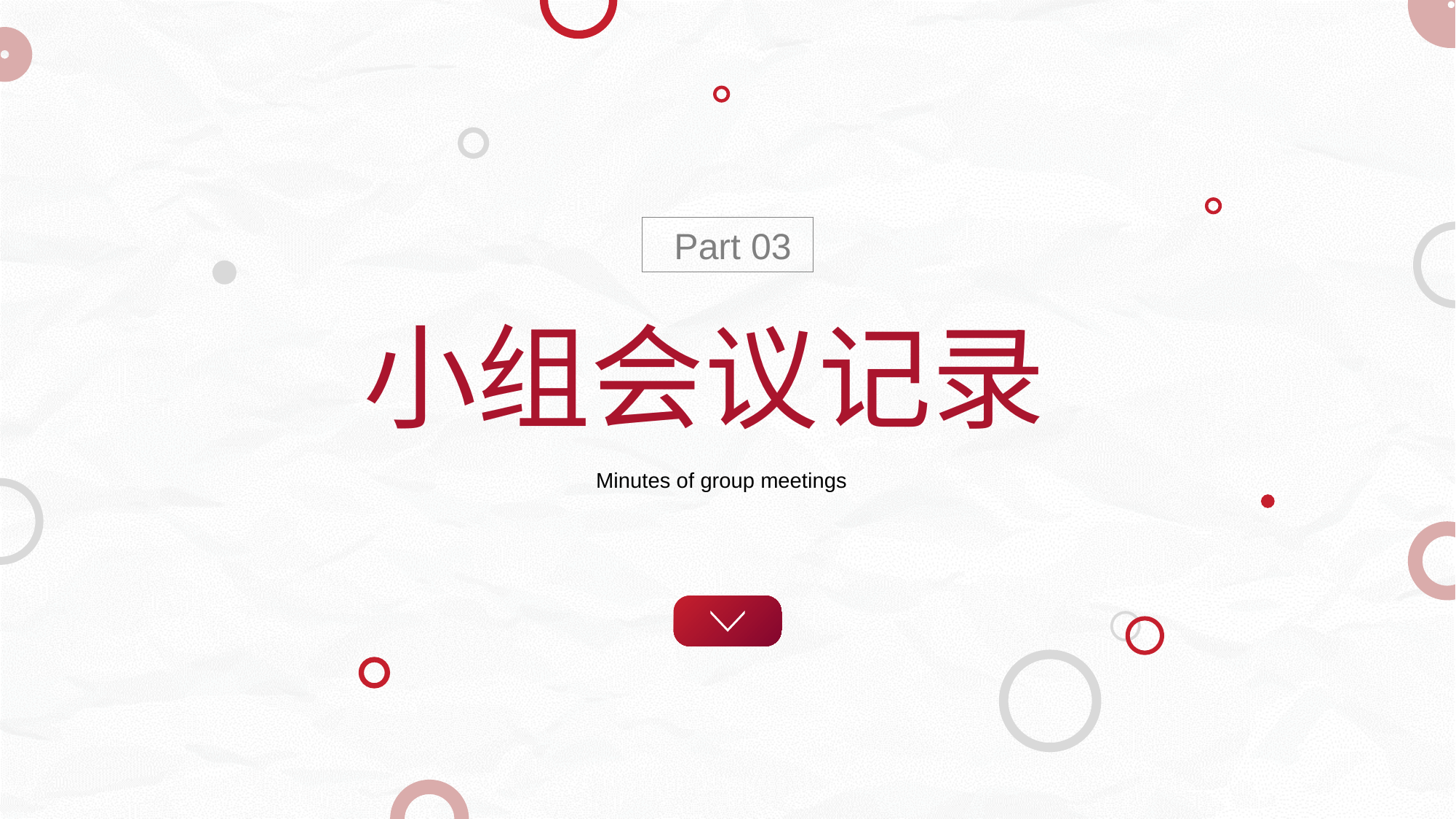

Part 03

小组会议记录
Minutes of group meetings